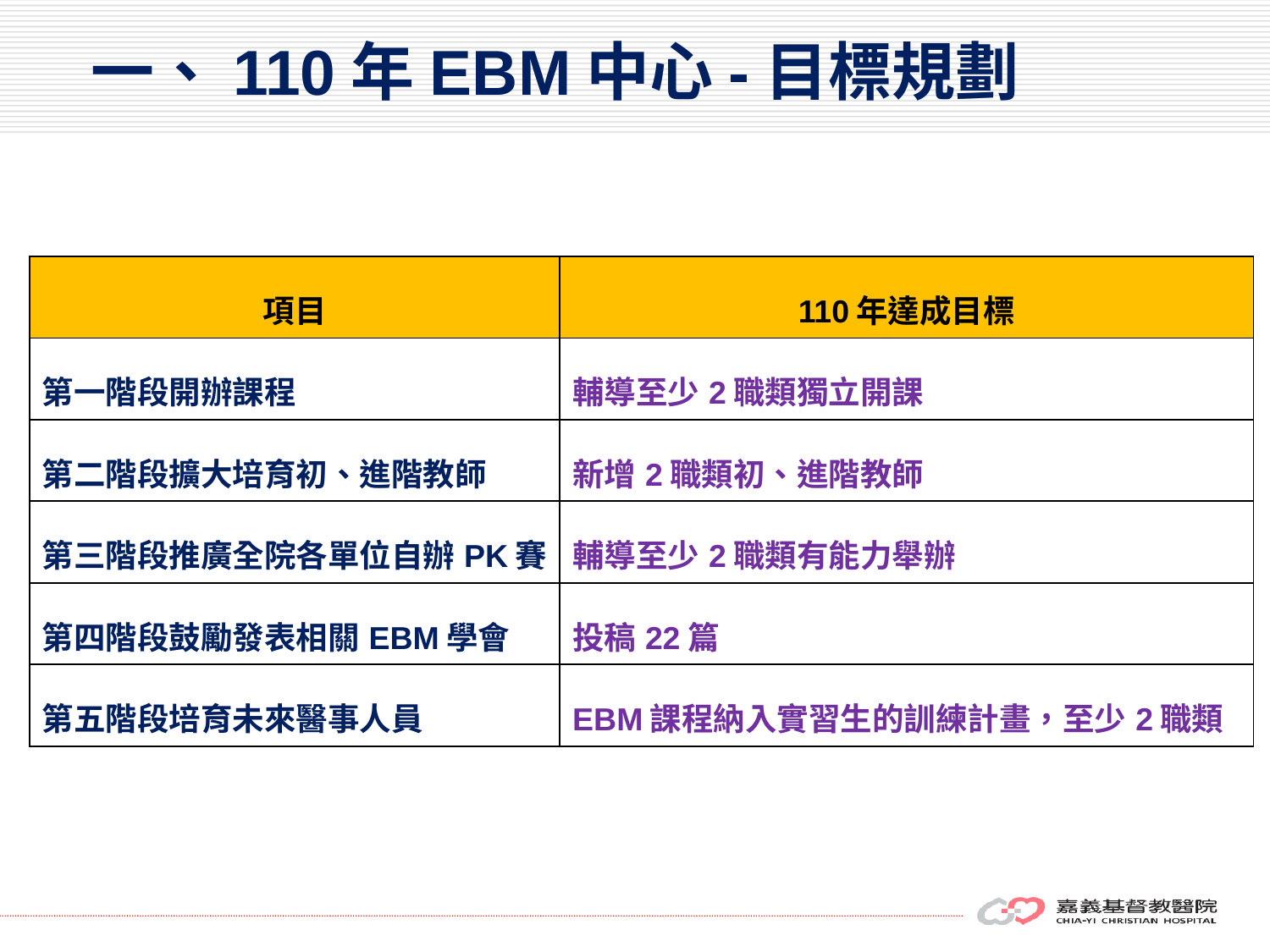

# 一、110年EBM中心-目標規劃
| 項目 | 110年達成目標 |
| --- | --- |
| 第一階段開辦課程 | 輔導至少2職類獨立開課 |
| 第二階段擴大培育初、進階教師 | 新增2職類初、進階教師 |
| 第三階段推廣全院各單位自辦PK賽 | 輔導至少2職類有能力舉辦 |
| 第四階段鼓勵發表相關EBM學會 | 投稿22篇 |
| 第五階段培育未來醫事人員 | EBM課程納入實習生的訓練計畫，至少2職類 |